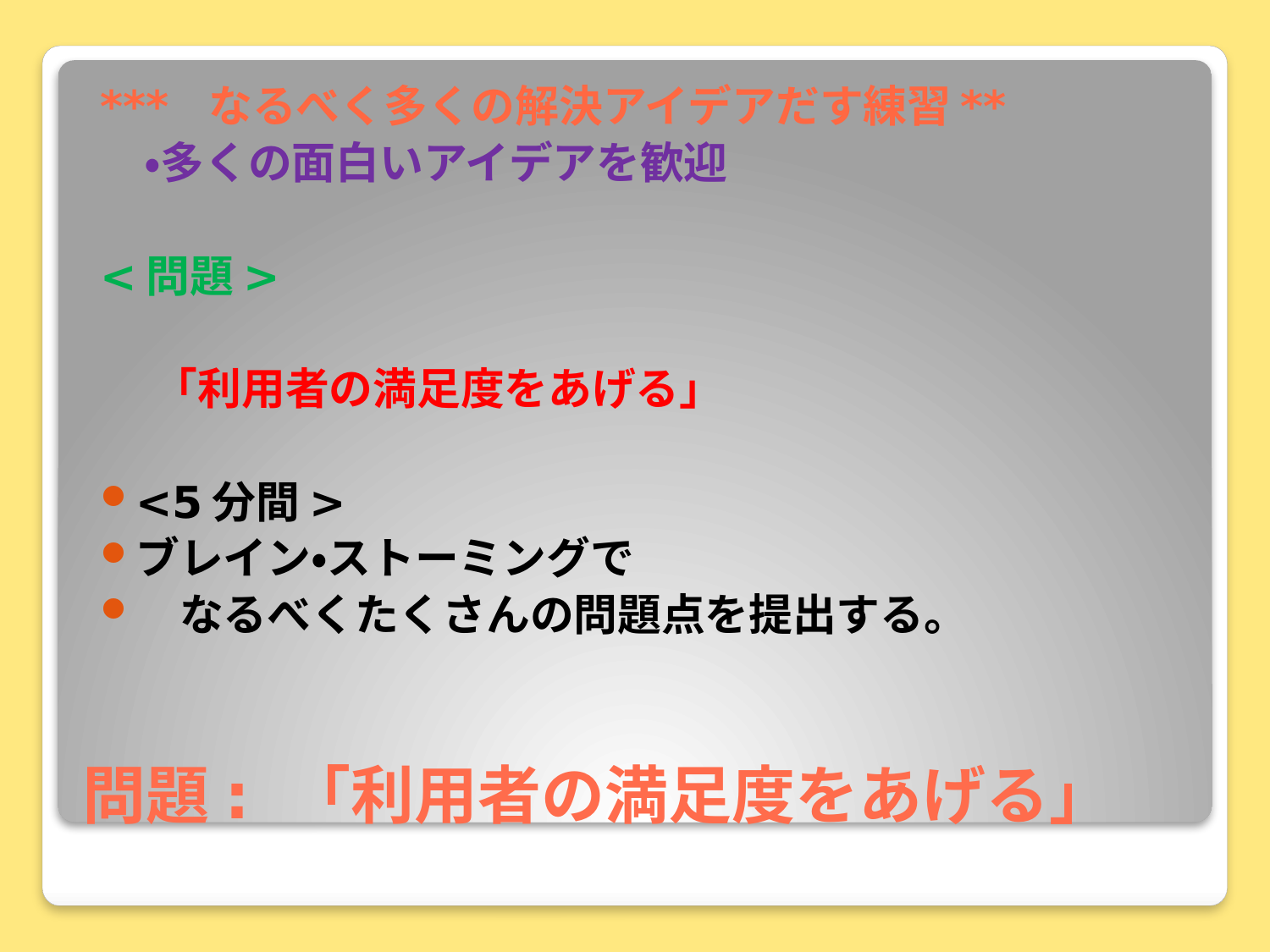

***  なるべく多くの解決アイデアだす練習**
　・多くの面白いアイデアを歓迎

<問題>

　 「利用者の満足度をあげる」

<5分間>
ブレイン・ストーミングで
　なるべくたくさんの問題点を提出する。
# 問題: 「利用者の満足度をあげる」